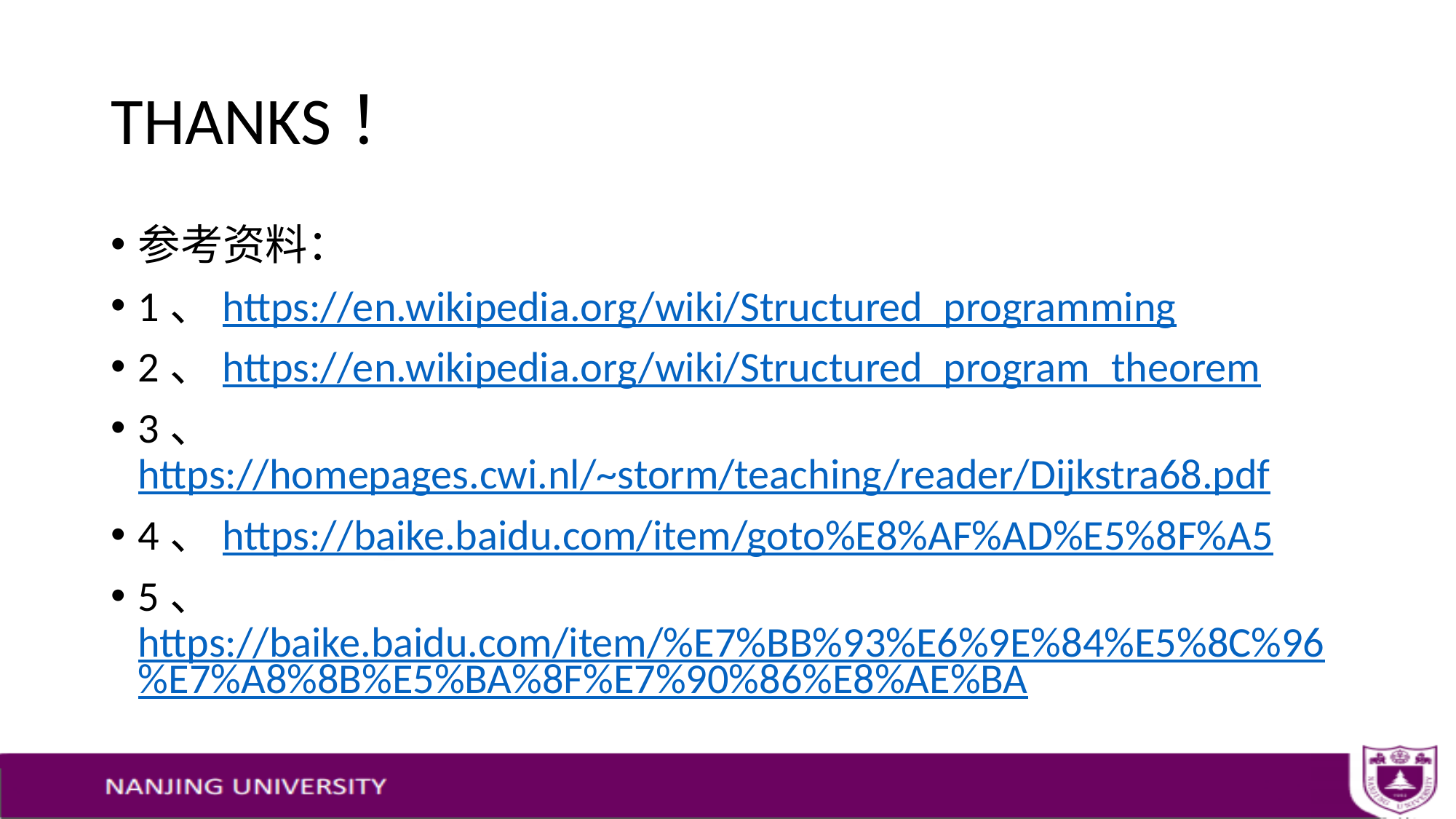

# THANKS！
参考资料：
1、https://en.wikipedia.org/wiki/Structured_programming
2、https://en.wikipedia.org/wiki/Structured_program_theorem
3、https://homepages.cwi.nl/~storm/teaching/reader/Dijkstra68.pdf
4、https://baike.baidu.com/item/goto%E8%AF%AD%E5%8F%A5
5、    https://baike.baidu.com/item/%E7%BB%93%E6%9E%84%E5%8C%96%E7%A8%8B%E5%BA%8F%E7%90%86%E8%AE%BA